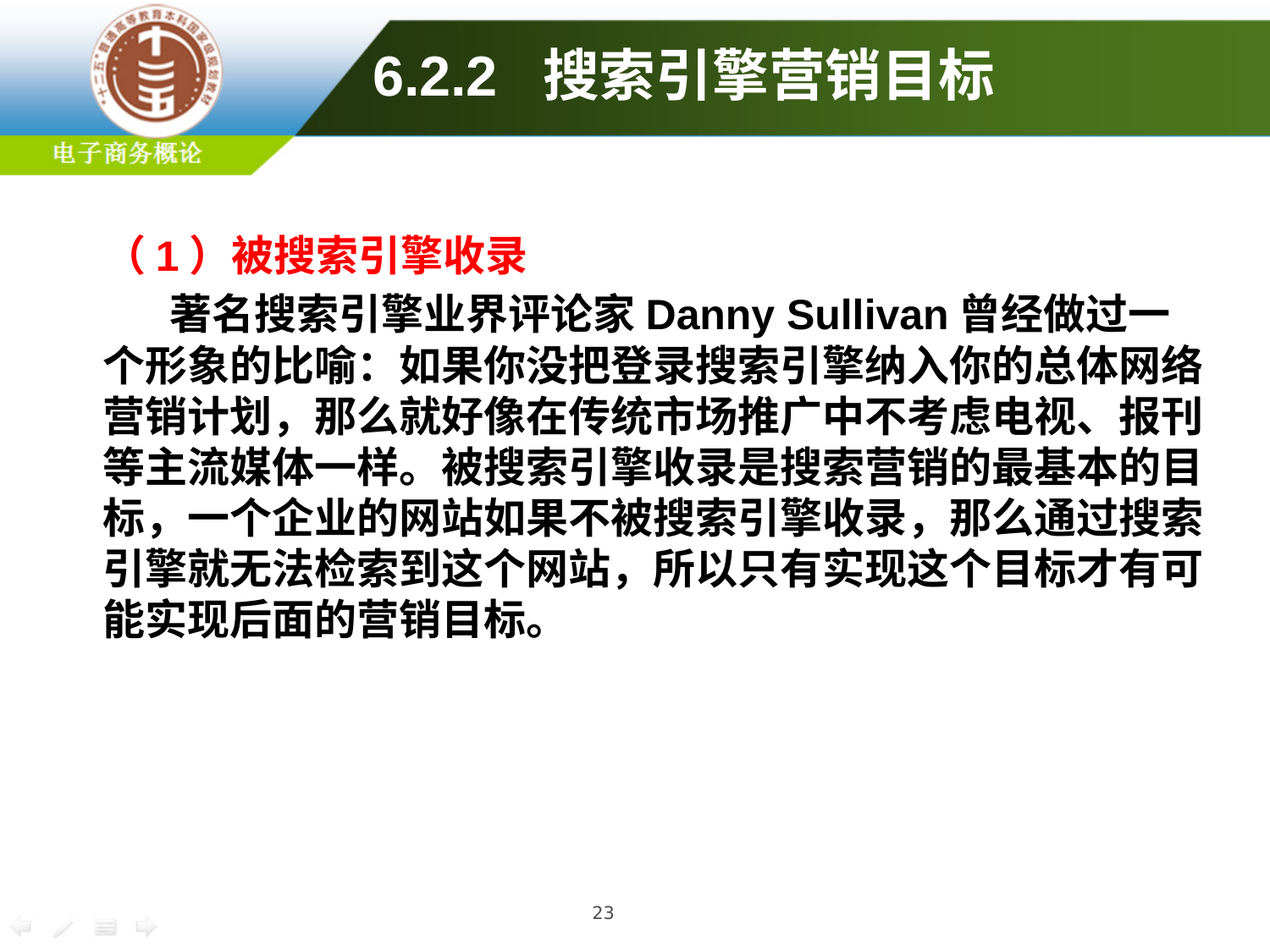

# 6.2.2  搜索引擎营销目标
    （1）被搜索引擎收录
           著名搜索引擎业界评论家Danny Sullivan曾经做过一个形象的比喻：如果你没把登录搜索引擎纳入你的总体网络营销计划，那么就好像在传统市场推广中不考虑电视、报刊等主流媒体一样。被搜索引擎收录是搜索营销的最基本的目标，一个企业的网站如果不被搜索引擎收录，那么通过搜索引擎就无法检索到这个网站，所以只有实现这个目标才有可能实现后面的营销目标。
23